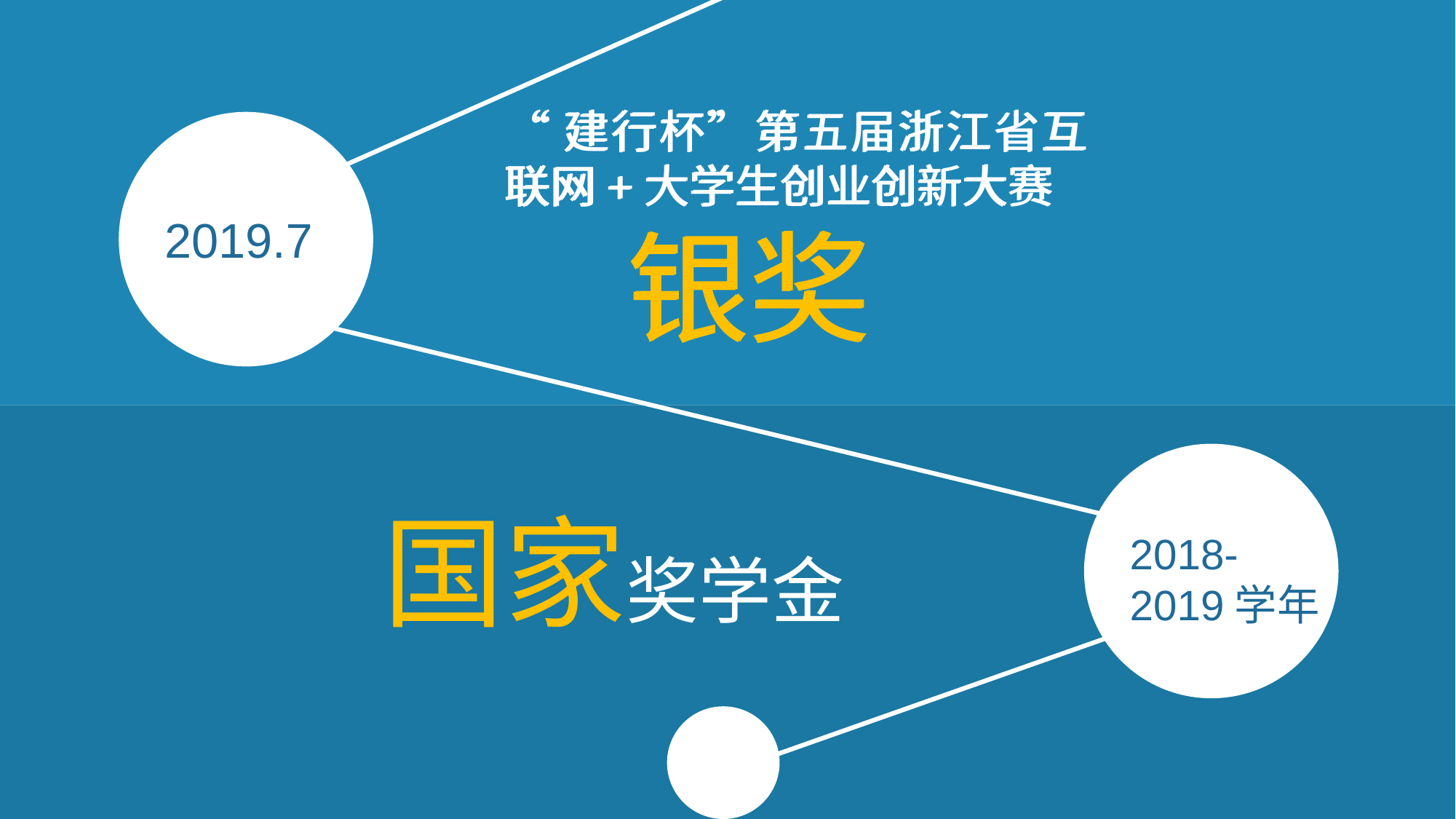

“建行杯”第五届浙江省互联网+大学生创业创新大赛
           银奖
“建行杯”第五届浙江省互联网+大学生创业创新大赛
           银奖

2019.7

国家奖学金
2018-
2019学年